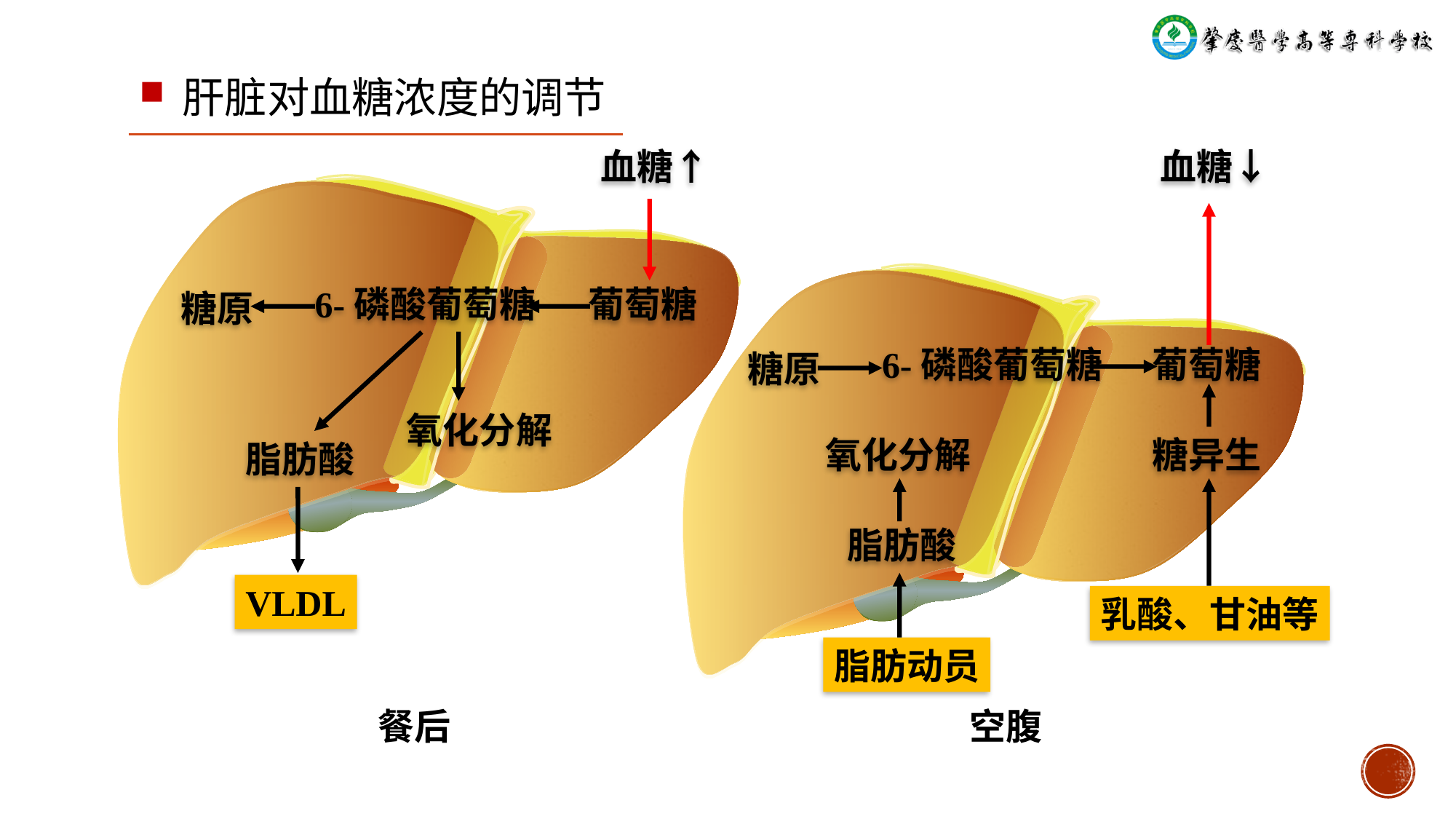

肝脏对血糖浓度的调节
血糖↑
血糖↓

6-磷酸葡萄糖
葡萄糖
糖原

6-磷酸葡萄糖
葡萄糖
糖原

氧化分解
氧化分解
糖异生
脂肪酸

脂肪酸

VLDL
乳酸、甘油等
脂肪动员
餐后
空腹